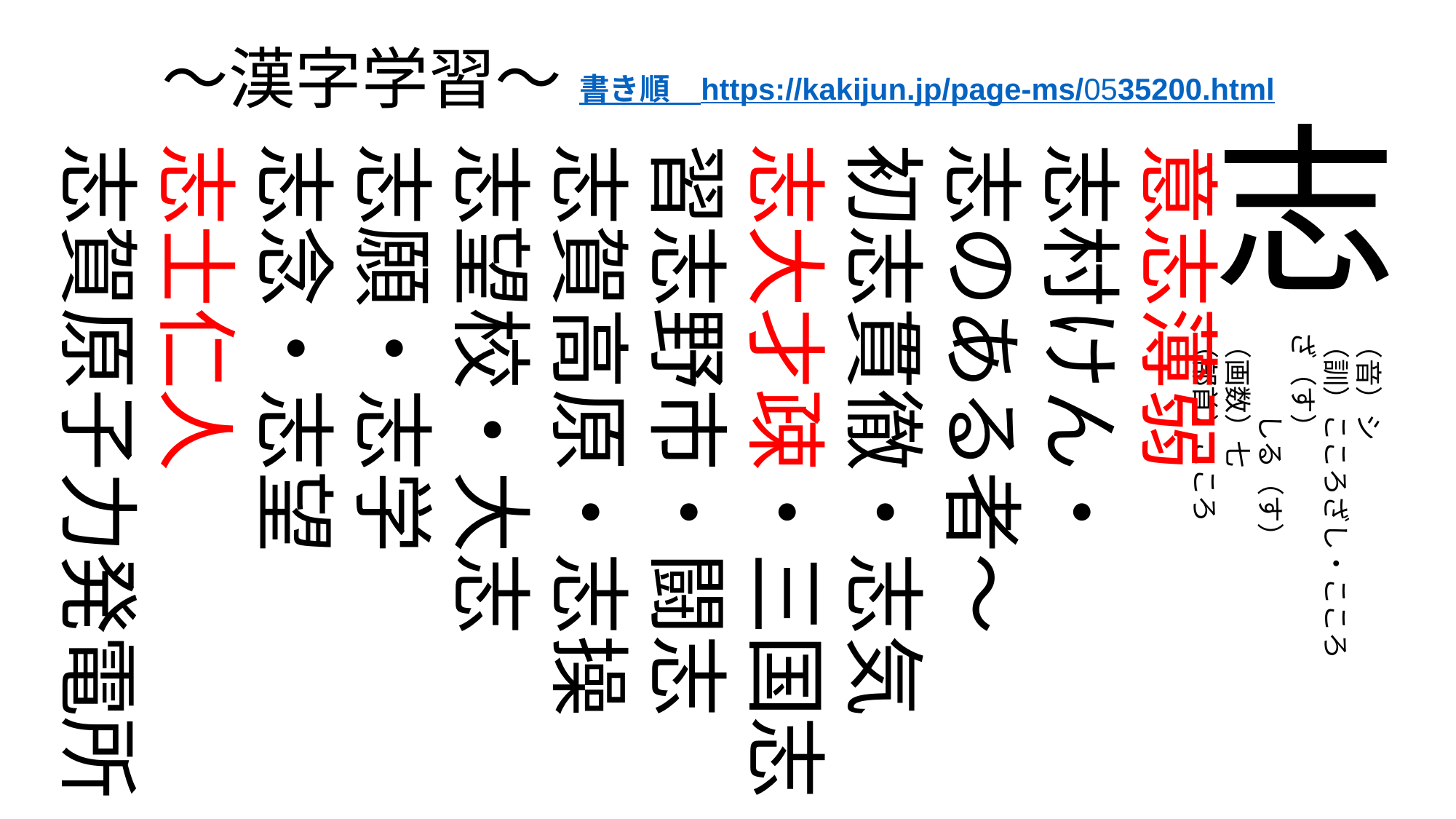

～漢字学習～
# 書き順　https://kakijun.jp/page-ms/0535200.html
志
意志薄弱
志村けん・
志のある者～
初志貫徹・志気
志大才疎・三国志
習志野市・闘志
志賀高原・志操
志望校・大志
志願・志学
志念・志望
志士仁人
志賀原子力発電所

（音）シ
（訓）こころざし・こころざ（す）
　　　しる（す）
（画数）七
（部首）こころ